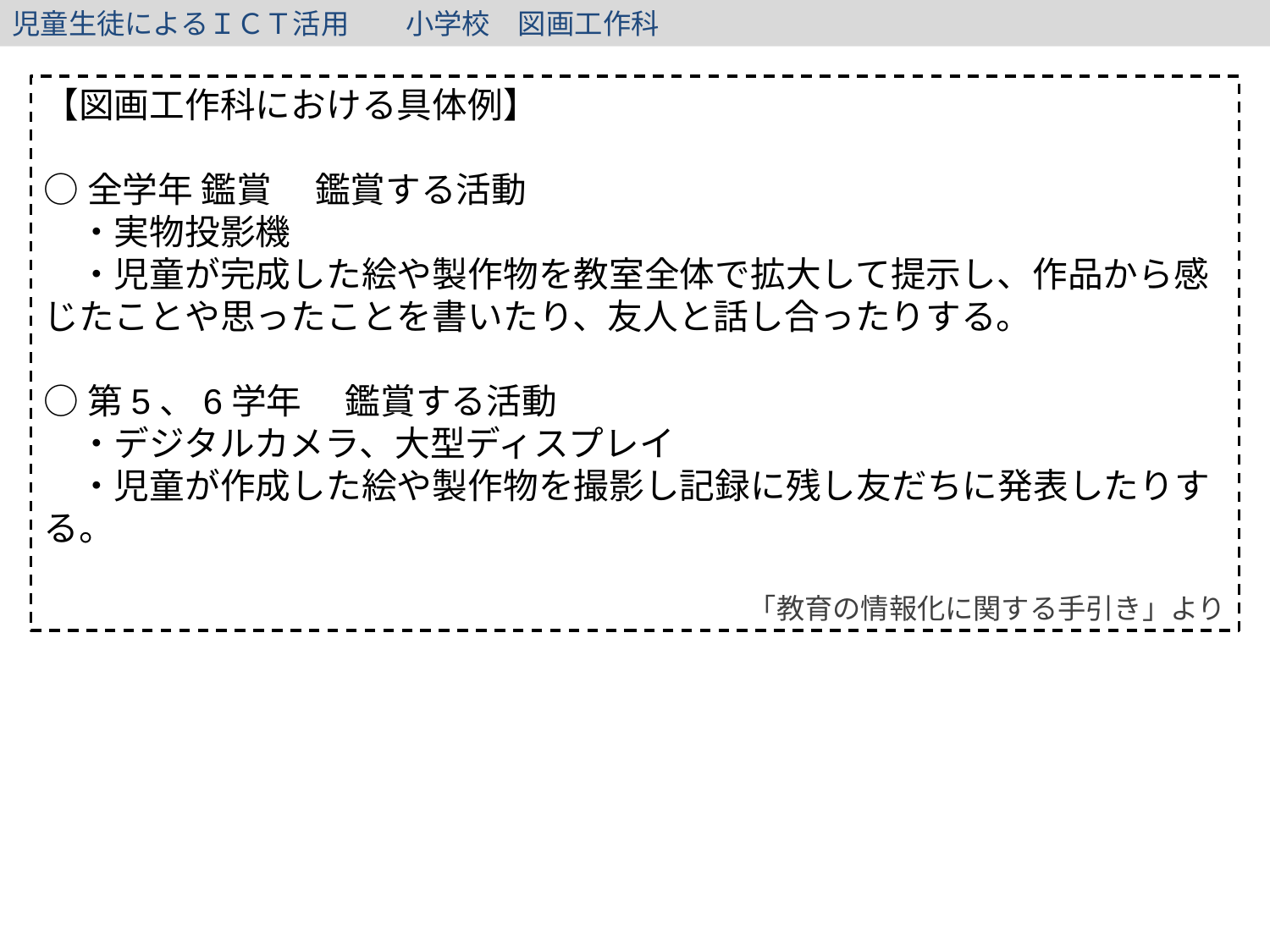

児童生徒によるＩＣＴ活用　　小学校　図画工作科
【図画工作科における具体例】

○全学年 鑑賞 　鑑賞する活動
　・実物投影機
　・児童が完成した絵や製作物を教室全体で拡大して提示し、作品から感じたことや思ったことを書いたり、友人と話し合ったりする。

○第5、6学年 　鑑賞する活動
　・デジタルカメラ、大型ディスプレイ
　・児童が作成した絵や製作物を撮影し記録に残し友だちに発表したりする。

「教育の情報化に関する手引き」より